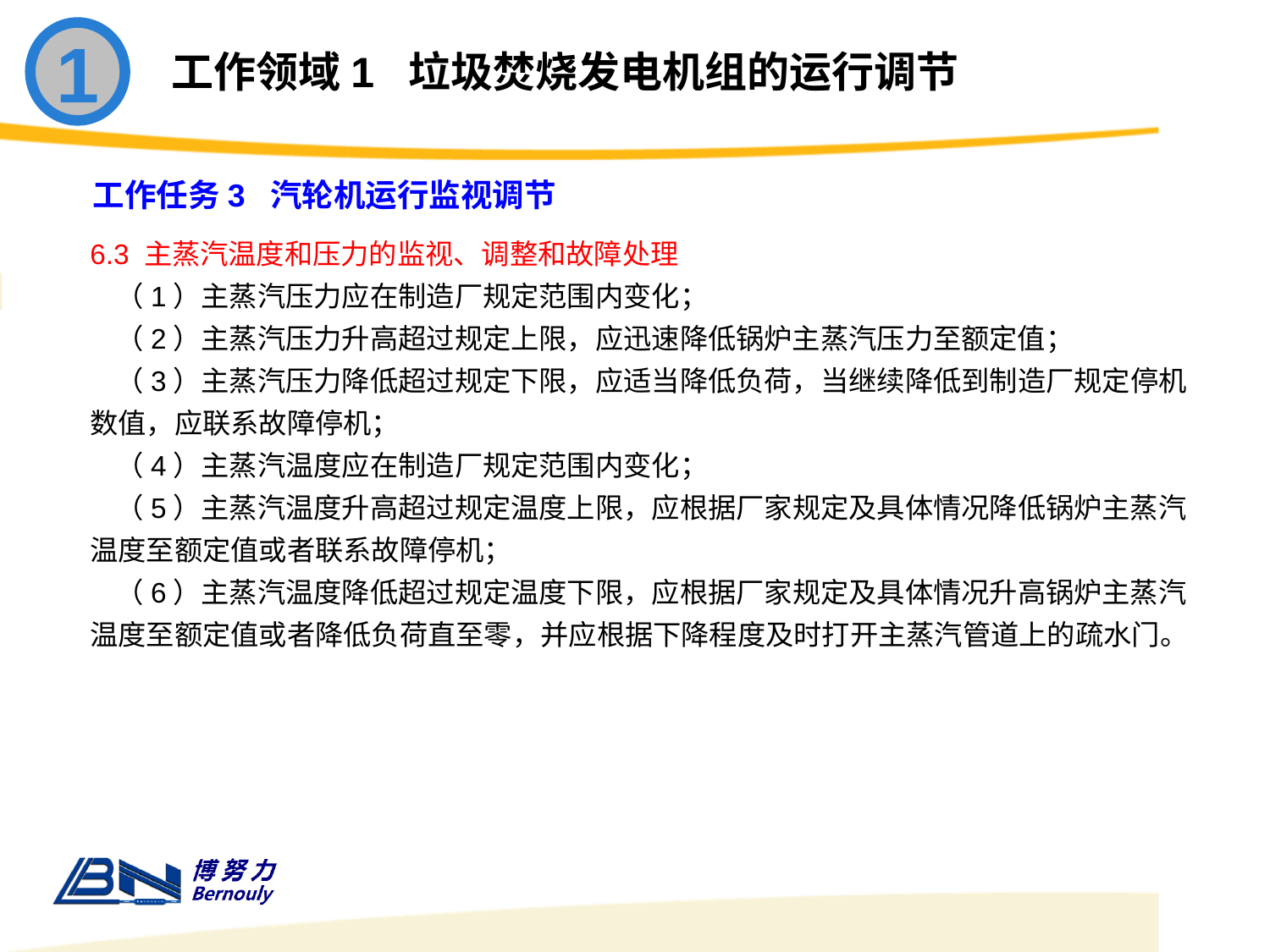

1
工作领域1  垃圾焚烧发电机组的运行调节
工作任务3  汽轮机运行监视调节
6.3 主蒸汽温度和压力的监视、调整和故障处理
   （1）主蒸汽压力应在制造厂规定范围内变化；
   （2）主蒸汽压力升高超过规定上限，应迅速降低锅炉主蒸汽压力至额定值；
   （3）主蒸汽压力降低超过规定下限，应适当降低负荷，当继续降低到制造厂规定停机数值，应联系故障停机；
   （4）主蒸汽温度应在制造厂规定范围内变化；
   （5）主蒸汽温度升高超过规定温度上限，应根据厂家规定及具体情况降低锅炉主蒸汽温度至额定值或者联系故障停机；
   （6）主蒸汽温度降低超过规定温度下限，应根据厂家规定及具体情况升高锅炉主蒸汽温度至额定值或者降低负荷直至零，并应根据下降程度及时打开主蒸汽管道上的疏水门。